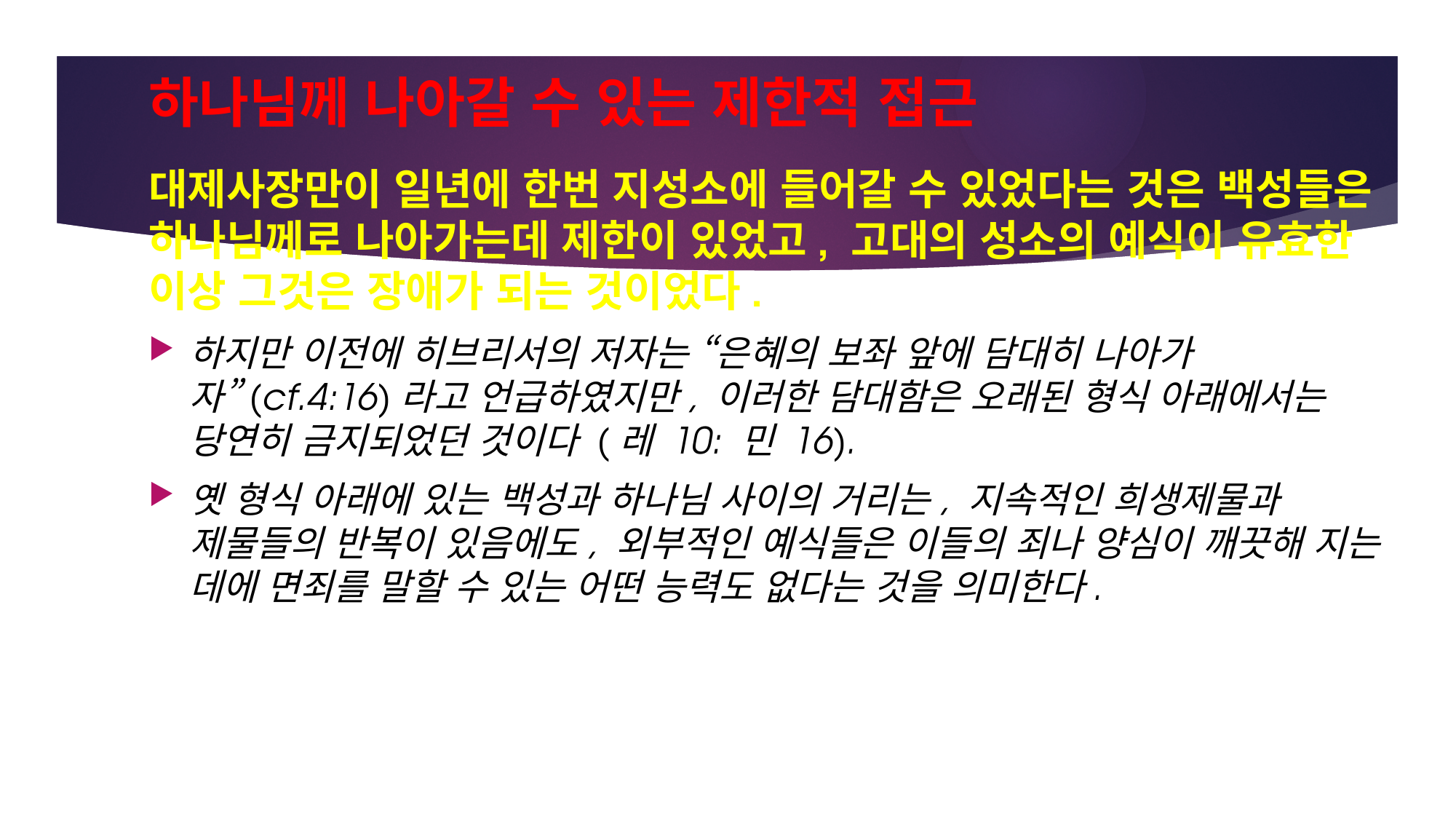

# 하나님께 나아갈 수 있는 제한적 접근
대제사장만이 일년에 한번 지성소에 들어갈 수 있었다는 것은 백성들은 하나님께로 나아가는데 제한이 있었고, 고대의 성소의 예식이 유효한 이상 그것은 장애가 되는 것이었다.
하지만 이전에 히브리서의 저자는 “은혜의 보좌 앞에 담대히 나아가자”(cf.4:16)라고 언급하였지만, 이러한 담대함은 오래된 형식 아래에서는 당연히 금지되었던 것이다 (레 10: 민 16).
옛 형식 아래에 있는 백성과 하나님 사이의 거리는, 지속적인 희생제물과 제물들의 반복이 있음에도, 외부적인 예식들은 이들의 죄나 양심이 깨끗해 지는 데에 면죄를 말할 수 있는 어떤 능력도 없다는 것을 의미한다.